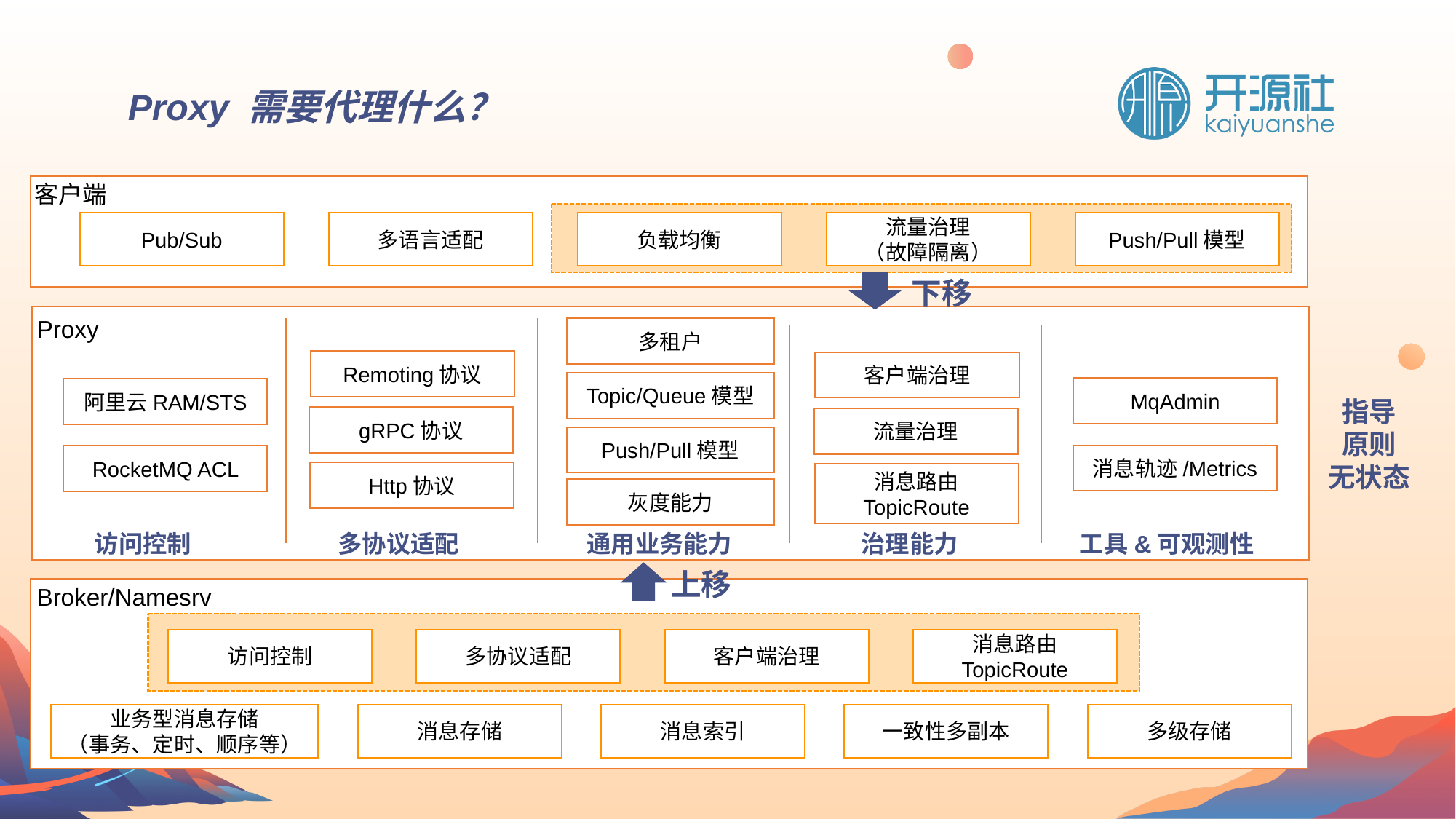

Proxy 需要代理什么？
客户端

Pub/Sub
多语言适配
负载均衡
流量治理
（故障隔离）
Push/Pull模型
下移

Proxy
多租户
Remoting协议
客户端治理
Topic/Queue模型
MqAdmin
阿里云RAM/STS
指导
原则
无状态
gRPC协议
流量治理
Push/Pull模型
消息轨迹/Metrics
RocketMQ ACL
Http协议
消息路由
TopicRoute
灰度能力
访问控制
多协议适配
通用业务能力
治理能力
工具&可观测性
上移

Broker/Namesrv

访问控制
多协议适配
客户端治理
消息路由
TopicRoute
业务型消息存储
（事务、定时、顺序等）
消息存储
消息索引
一致性多副本
多级存储